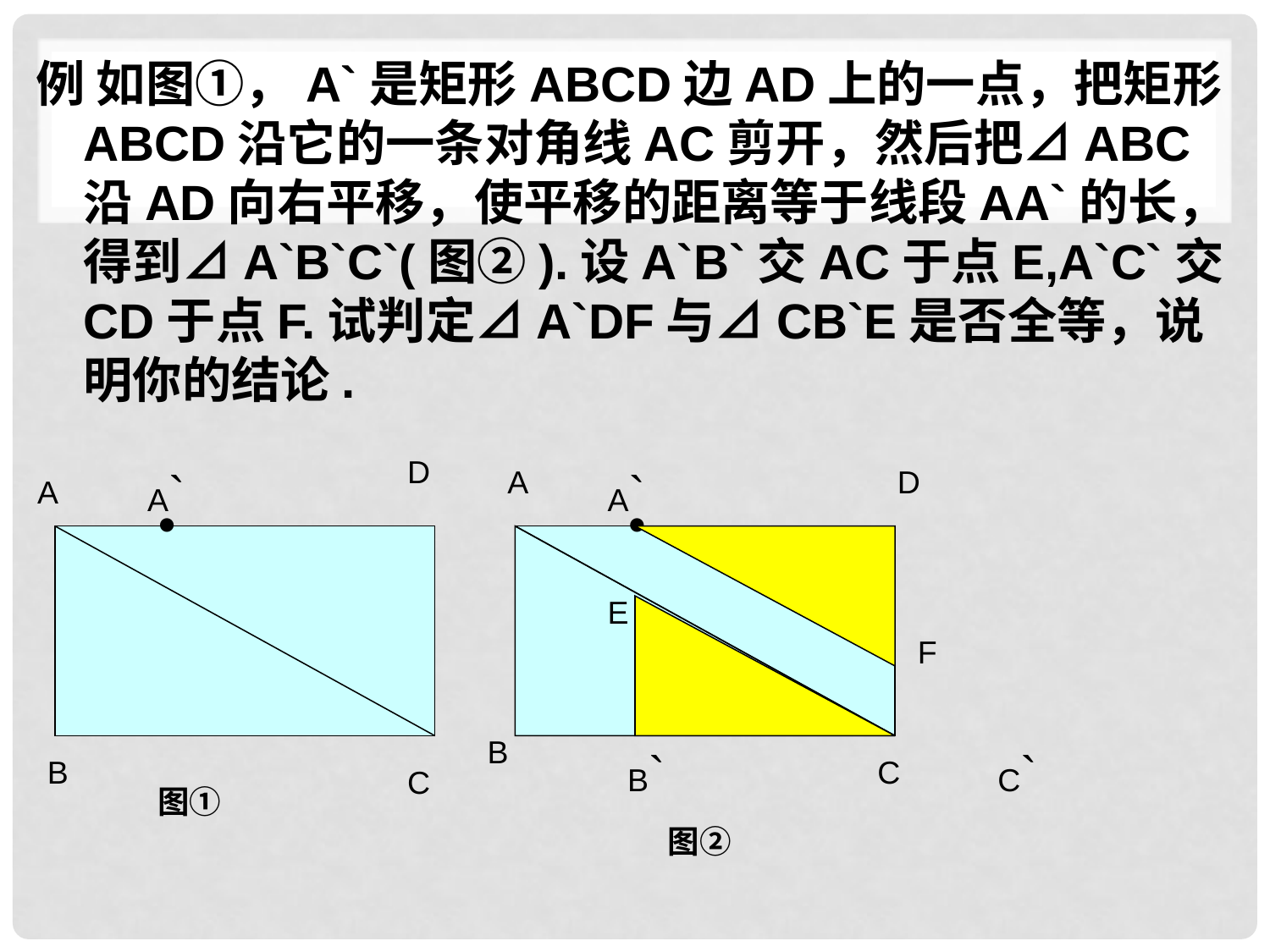

例 如图①，A`是矩形ABCD边AD上的一点，把矩形ABCD沿它的一条对角线AC剪开，然后把⊿ABC沿AD向右平移，使平移的距离等于线段AA`的长，得到⊿A`B`C`(图②).设A`B`交AC于点E,A`C`交CD于点F.试判定⊿A`DF与⊿CB`E是否全等，说明你的结论.
D
A`
A
A`
D
A
●
●

E

F
B
B`
C`
B
C
C
图①

图②